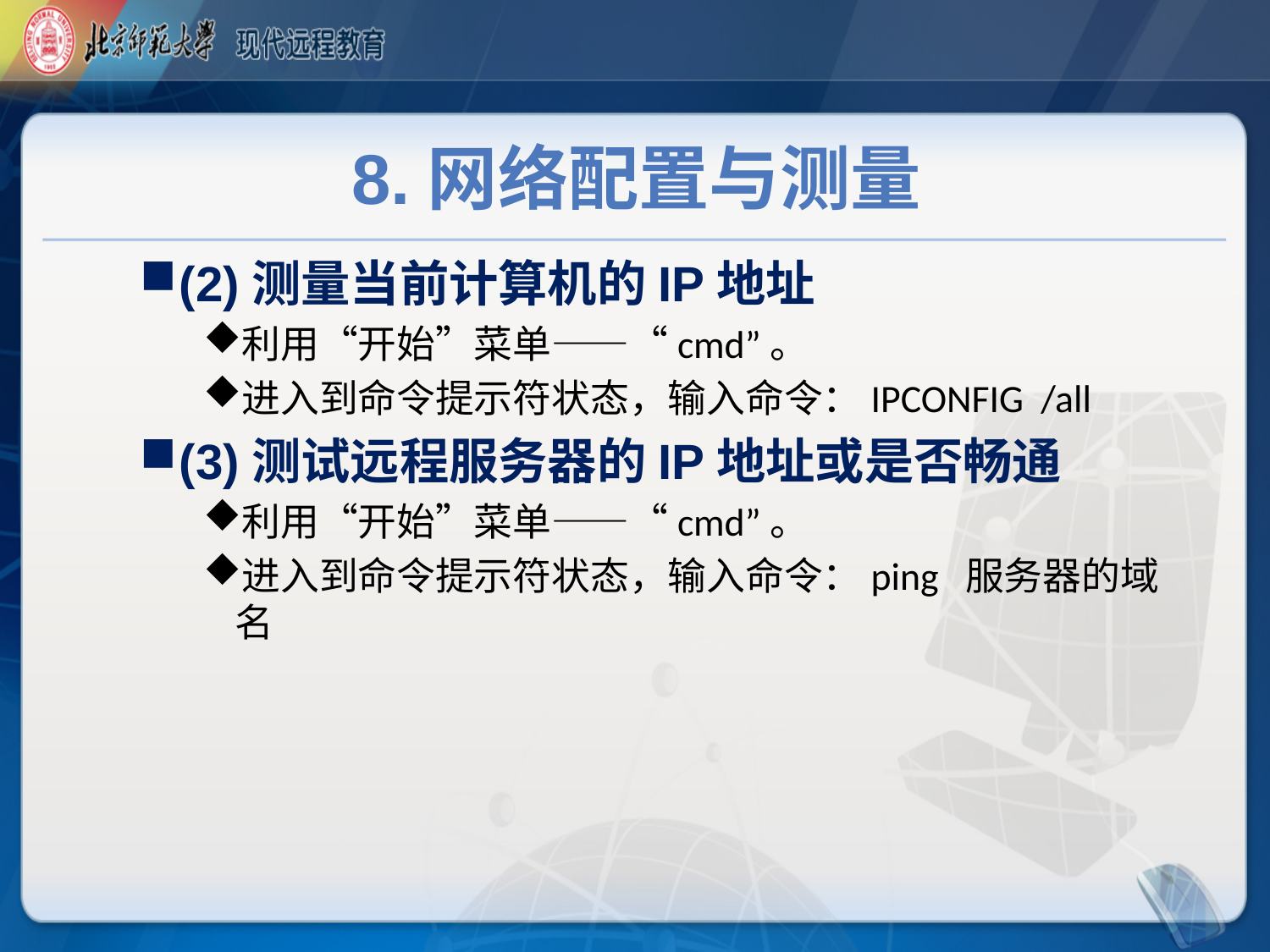

# 8.网络配置与测量
(2)测量当前计算机的IP地址
利用“开始”菜单——“cmd”。
进入到命令提示符状态，输入命令：IPCONFIG  /all
(3)测试远程服务器的IP地址或是否畅通
利用“开始”菜单——“cmd”。
进入到命令提示符状态，输入命令：ping  服务器的域名